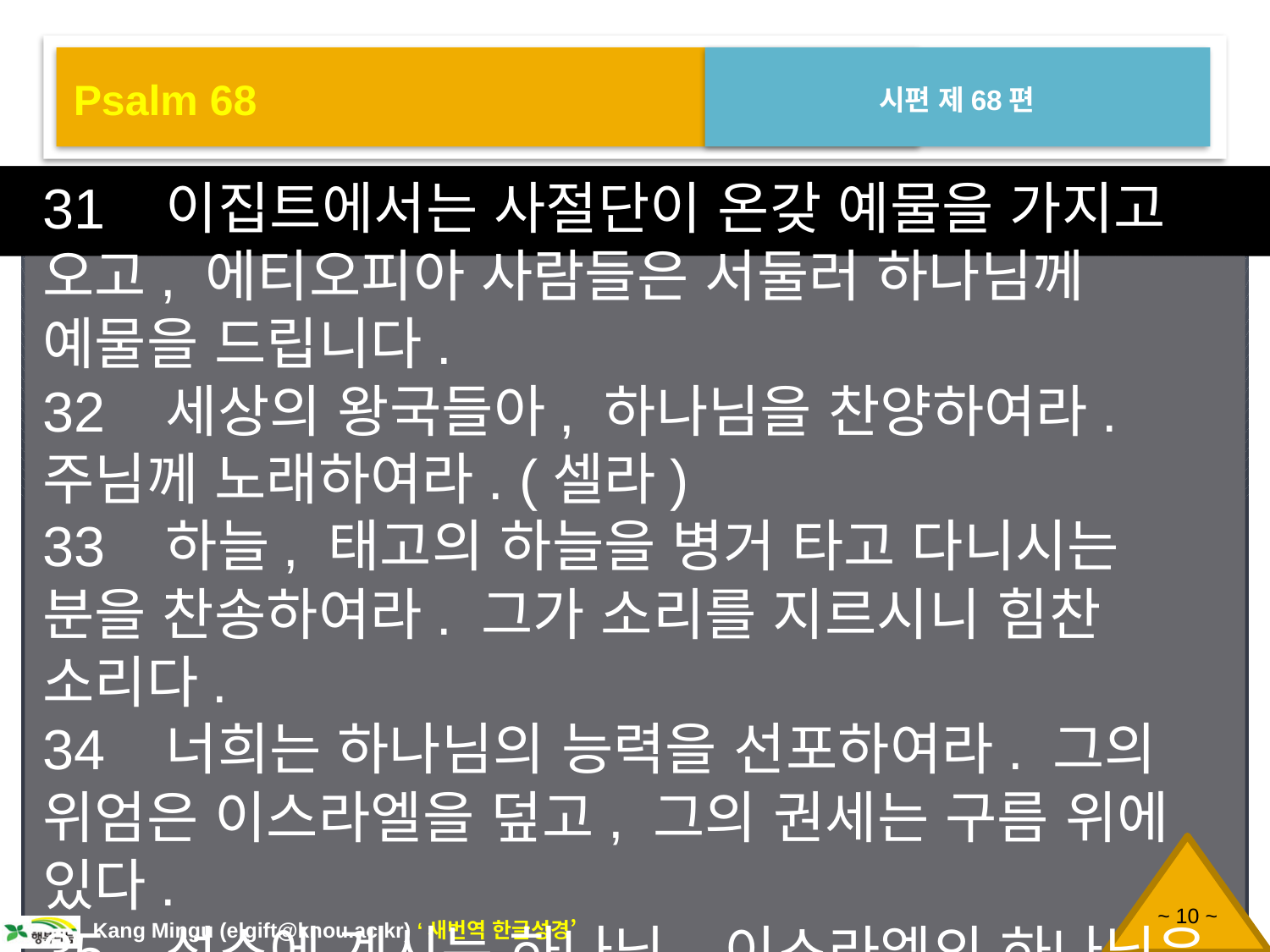

Psalm 68
시편 제68편
31   이집트에서는 사절단이 온갖 예물을 가지고 오고, 에티오피아 사람들은 서둘러 하나님께 예물을 드립니다.
32   세상의 왕국들아, 하나님을 찬양하여라. 주님께 노래하여라. (셀라)
33   하늘, 태고의 하늘을 병거 타고 다니시는 분을 찬송하여라. 그가 소리를 지르시니 힘찬 소리다.
34   너희는 하나님의 능력을 선포하여라. 그의 위엄은 이스라엘을 덮고, 그의 권세는 구름 위에 있다.
35   성소에 계시는 하나님, 이스라엘의 하나님은